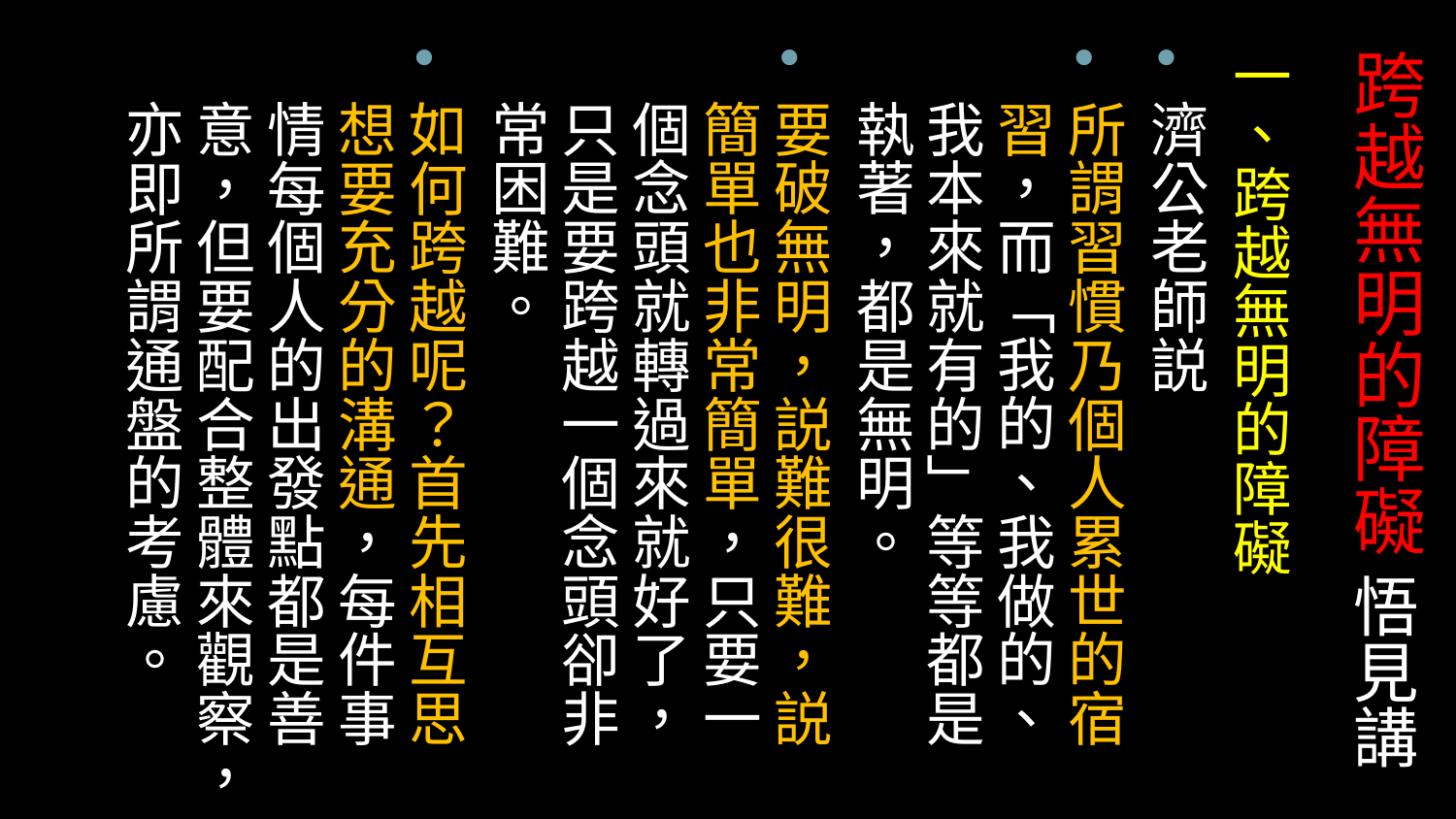

# 跨越無明的障礙 悟見講
一、跨越無明的障礙
濟公老師説
所謂習慣乃個人累世的宿習，而「我的、我做的、我本來就有的」等等都是執著，都是無明。
要破無明，説難很難，説簡單也非常簡單，只要一個念頭就轉過來就好了，只是要跨越一個念頭卻非常困難。
如何跨越呢？首先相互思想要充分的溝通，每件事情每個人的出發點都是善意，但要配合整體來觀察，亦即所謂通盤的考慮。